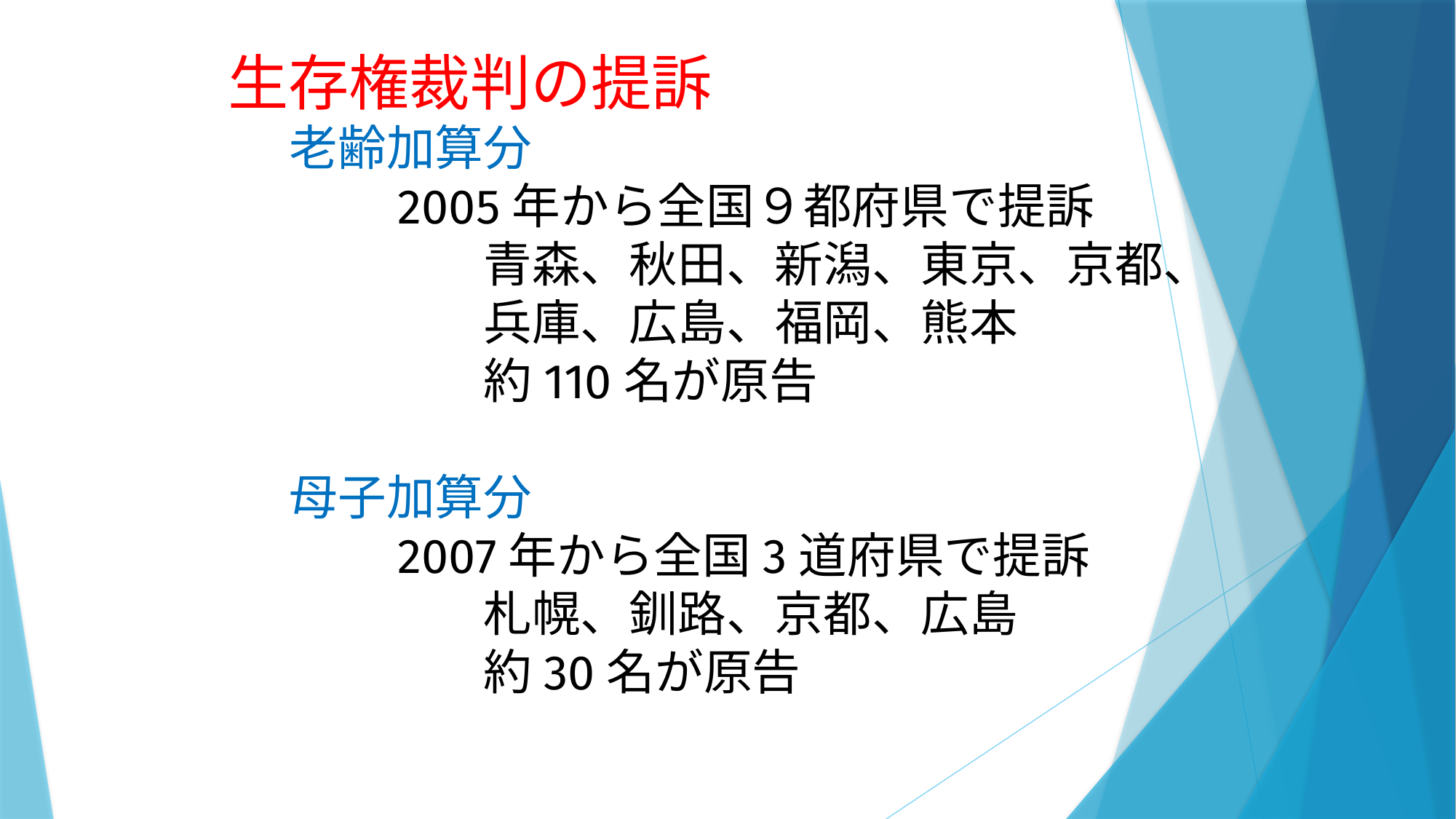

生存権裁判の提訴
　　　　　老齢加算分
　　　　　　　2005年から全国９都府県で提訴
　　　　　　　　　青森、秋田、新潟、東京、京都、
　　　　　　　　　兵庫、広島、福岡、熊本
　　　　　　　　　約110名が原告

　　　　　母子加算分
　　　　　　　2007年から全国3道府県で提訴
　　　　　　　　　札幌、釧路、京都、広島
　　　　　　　　　約30名が原告